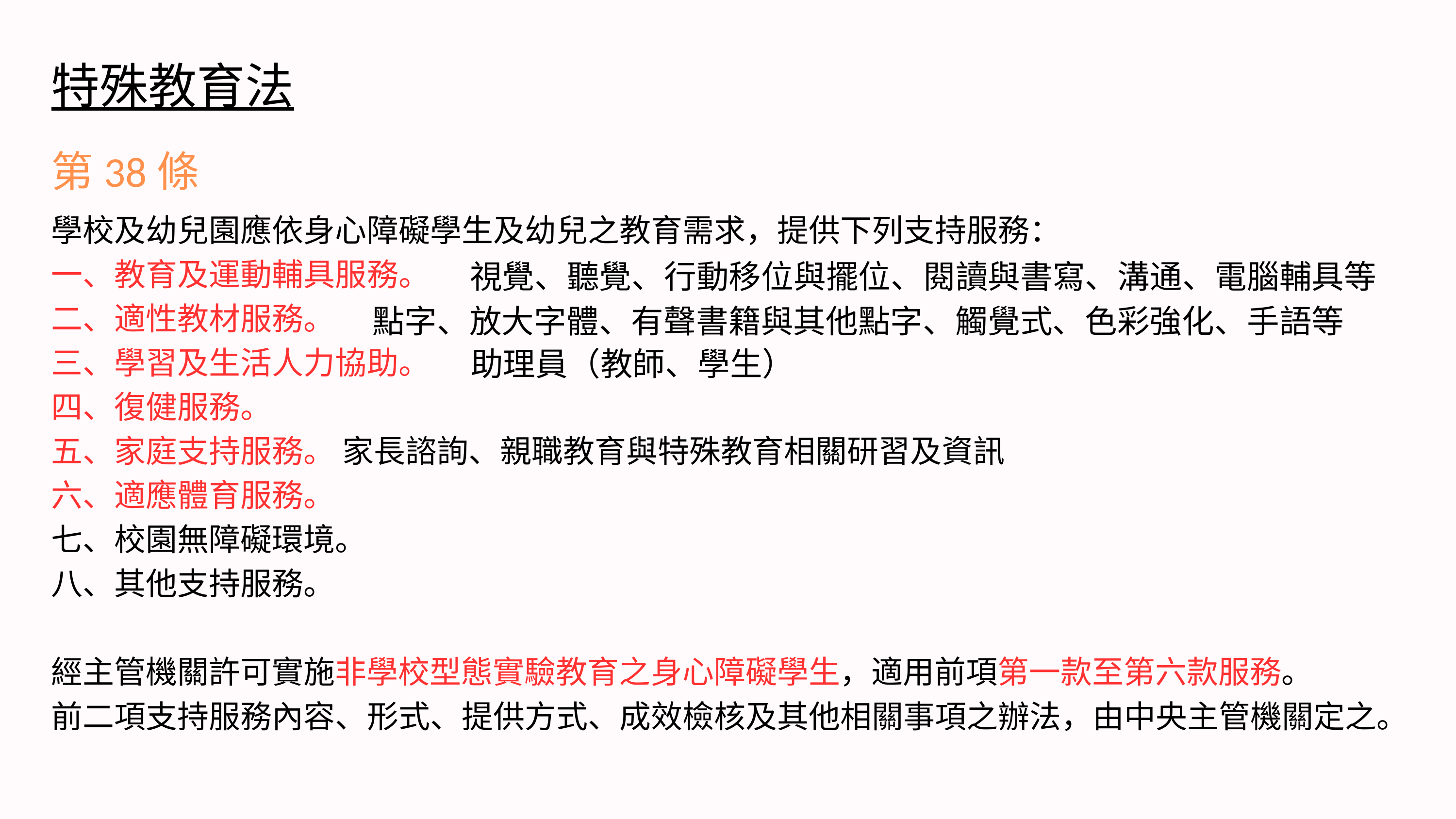

特殊教育法
第38條
學校及幼兒園應依身心障礙學生及幼兒之教育需求，提供下列支持服務：
一、教育及運動輔具服務。
二、適性教材服務。
三、學習及生活人力協助。
四、復健服務。
五、家庭支持服務。 家長諮詢、親職教育與特殊教育相關研習及資訊
六、適應體育服務。
七、校園無障礙環境。
八、其他支持服務。

經主管機關許可實施非學校型態實驗教育之身心障礙學生，適用前項第一款至第六款服務。
前二項支持服務內容、形式、提供方式、成效檢核及其他相關事項之辦法，由中央主管機關定之。

視覺、聽覺、行動移位與擺位、閱讀與書寫、溝通、電腦輔具等
點字、放大字體、有聲書籍與其他點字、觸覺式、色彩強化、手語等
助理員（教師、學生）